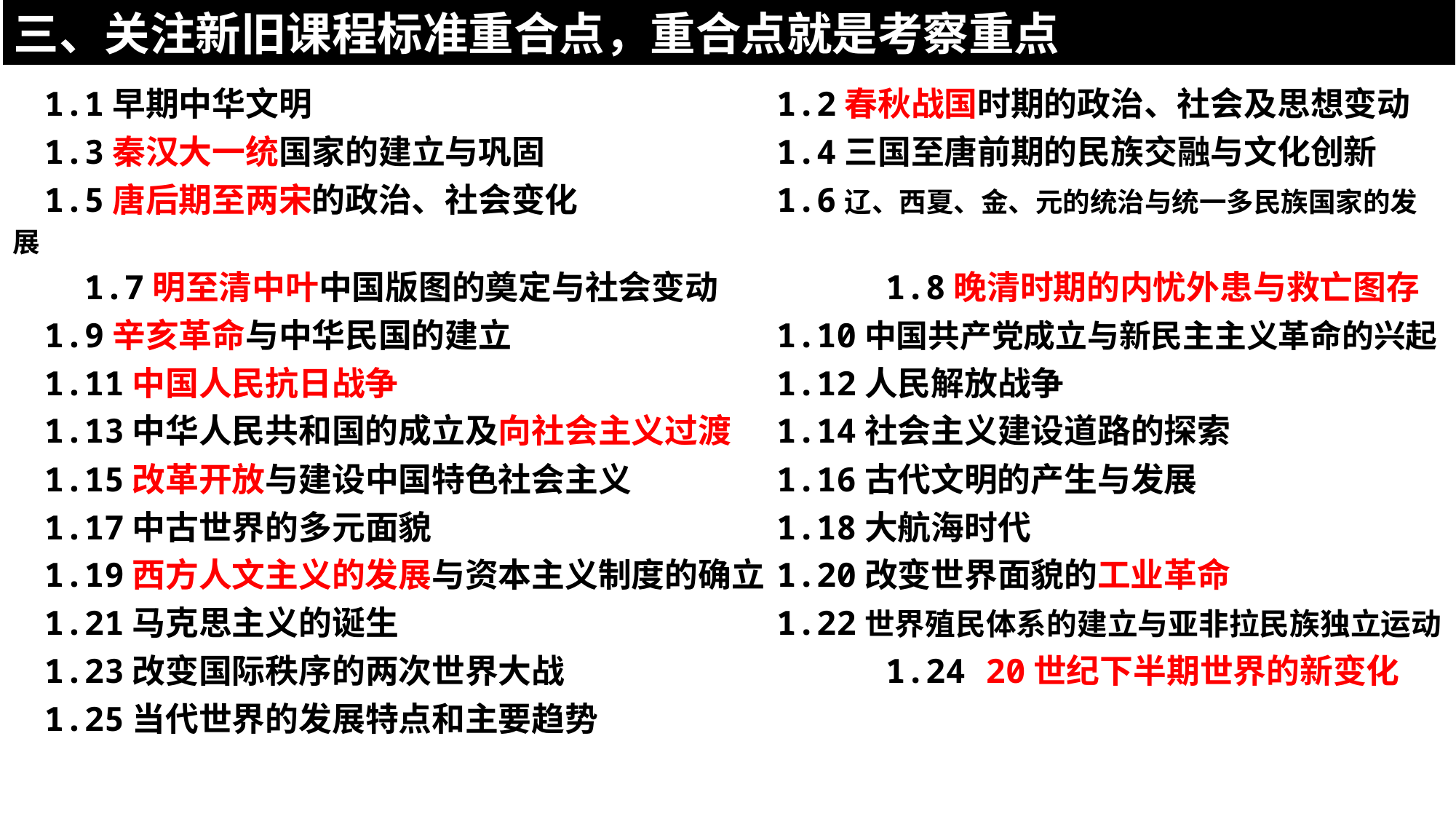

三、关注新旧课程标准重合点，重合点就是考察重点
1.1早期中华文明					1.2春秋战国时期的政治、社会及思想变动
1.3秦汉大一统国家的建立与巩固			1.4三国至唐前期的民族交融与文化创新
1.5唐后期至两宋的政治、社会变化		1.6辽、西夏、金、元的统治与统一多民族国家的发展
  1.7明至清中叶中国版图的奠定与社会变动		1.8晚清时期的内忧外患与救亡图存
1.9辛亥革命与中华民国的建立			1.10中国共产党成立与新民主主义革命的兴起
1.11中国人民抗日战争				1.12人民解放战争
1.13中华人民共和国的成立及向社会主义过渡  	1.14社会主义建设道路的探索
1.15改革开放与建设中国特色社会主义		1.16古代文明的产生与发展
1.17中古世界的多元面貌				1.18大航海时代
1.19西方人文主义的发展与资本主义制度的确立	1.20改变世界面貌的工业革命
1.21马克思主义的诞生				1.22世界殖民体系的建立与亚非拉民族独立运动
1.23改变国际秩序的两次世界大战			1.24 20世纪下半期世界的新变化
1.25当代世界的发展特点和主要趋势